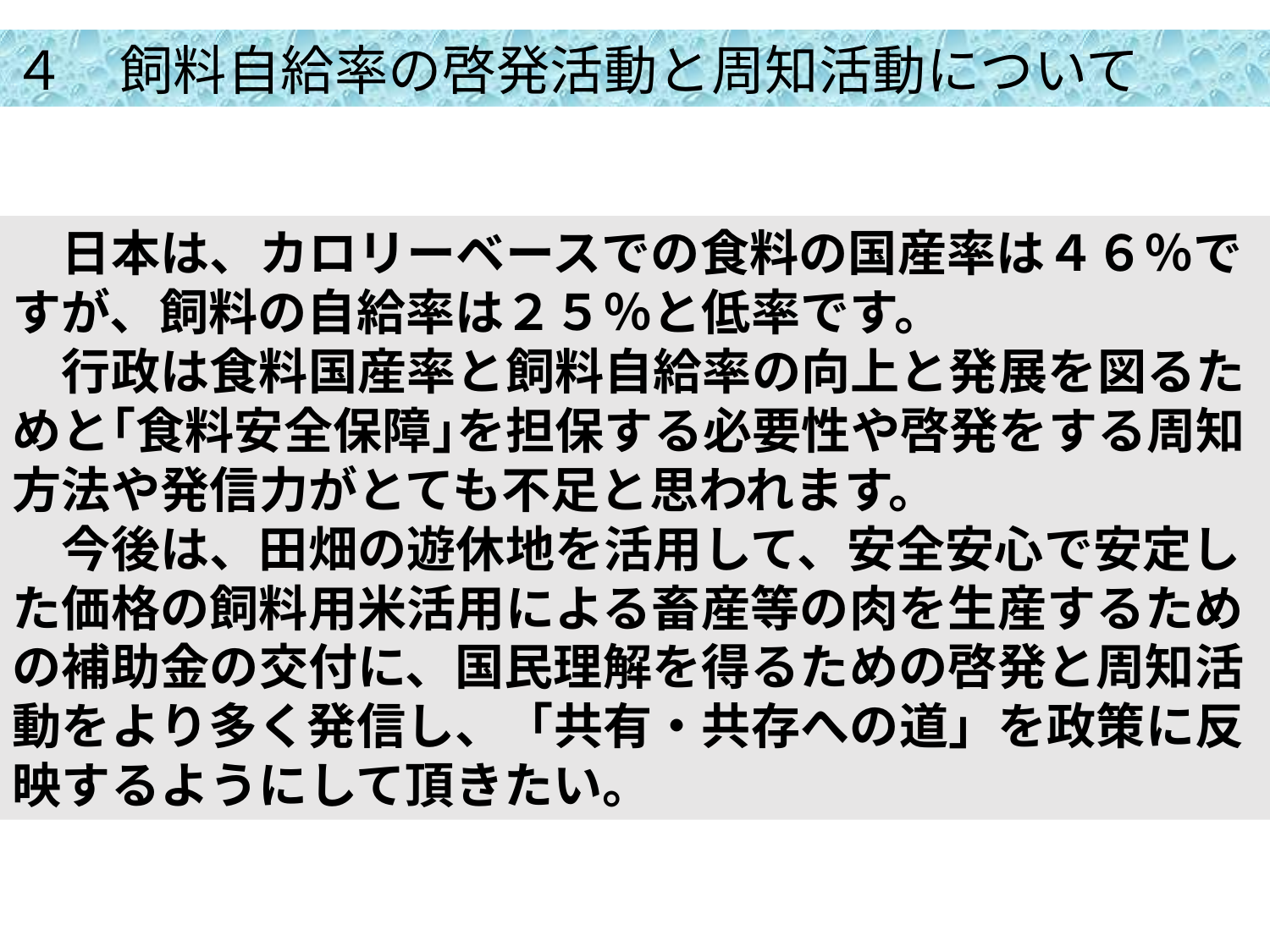

４　飼料自給率の啓発活動と周知活動について
　日本は、カロリーベースでの食料の国産率は４６％ですが、飼料の自給率は２５％と低率です。
　行政は食料国産率と飼料自給率の向上と発展を図るためと｢食料安全保障｣を担保する必要性や啓発をする周知方法や発信力がとても不足と思われます。
　今後は、田畑の遊休地を活用して、安全安心で安定した価格の飼料用米活用による畜産等の肉を生産するための補助金の交付に、国民理解を得るための啓発と周知活動をより多く発信し、「共有・共存への道」を政策に反映するようにして頂きたい。